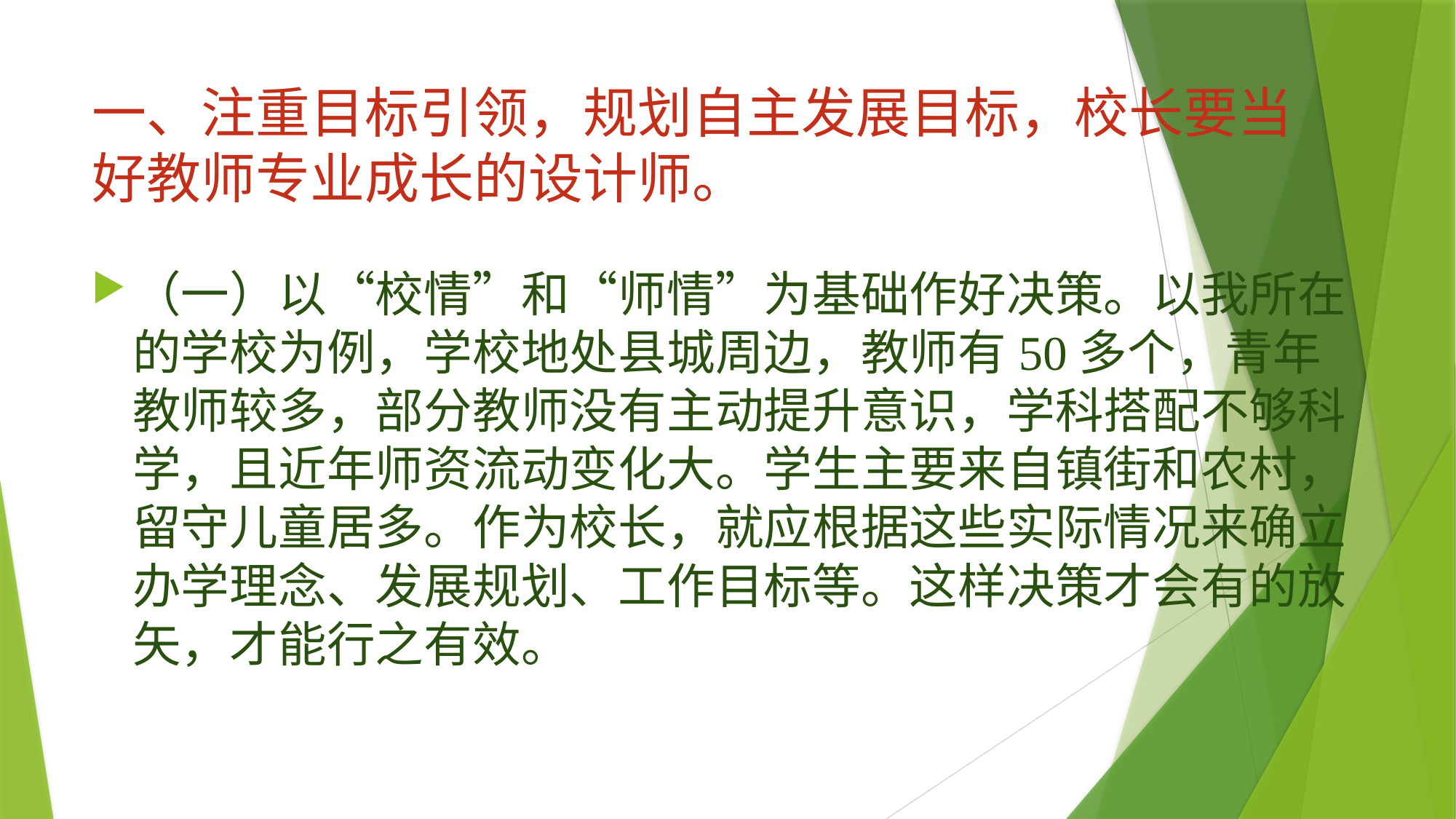

# 一、注重目标引领，规划自主发展目标，校长要当好教师专业成长的设计师。
（一）以“校情”和“师情”为基础作好决策。以我所在的学校为例，学校地处县城周边，教师有50多个，青年教师较多，部分教师没有主动提升意识，学科搭配不够科学，且近年师资流动变化大。学生主要来自镇街和农村，留守儿童居多。作为校长，就应根据这些实际情况来确立办学理念、发展规划、工作目标等。这样决策才会有的放矢，才能行之有效。